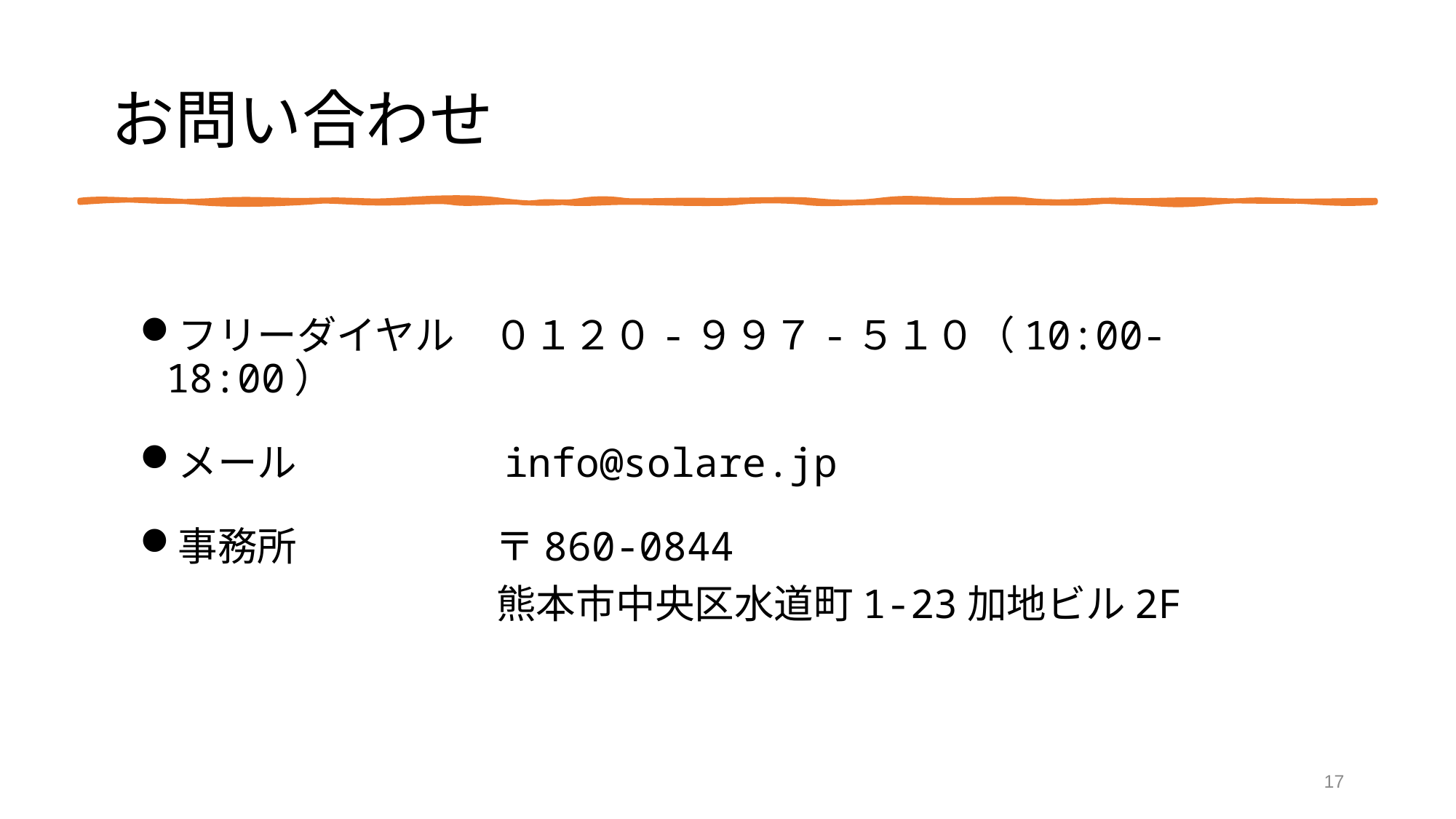

# お問い合わせ

フリーダイヤル　０１２０-９９７-５１０（10:00-18:00）
メール　　　　　info@solare.jp
事務所　　　　　〒860-0844
　　　　　　　　　熊本市中央区水道町1-23加地ビル2F

17